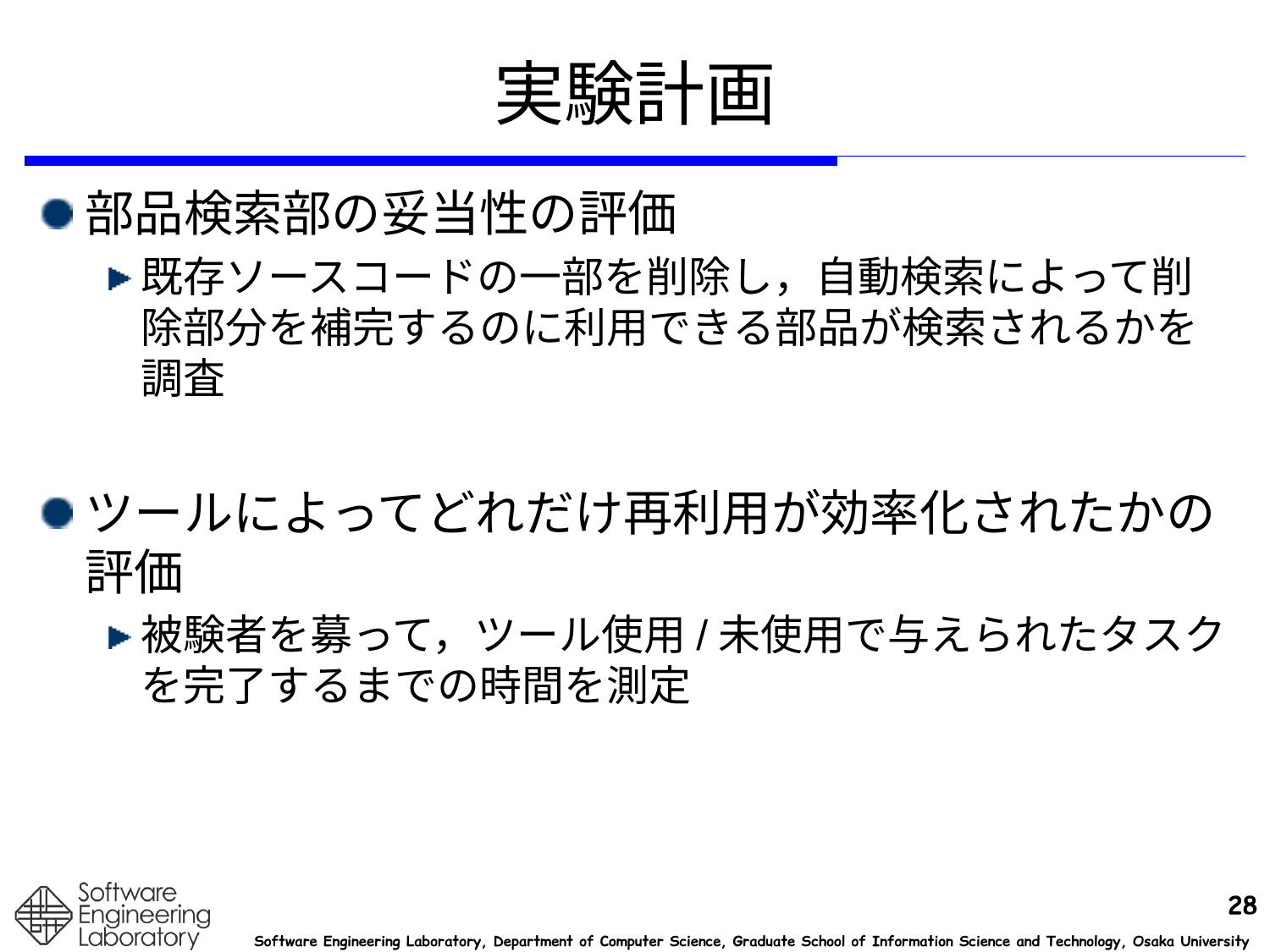

# 実験計画
部品検索部の妥当性の評価
既存ソースコードの一部を削除し，自動検索によって削除部分を補完するのに利用できる部品が検索されるかを調査

ツールによってどれだけ再利用が効率化されたかの評価
被験者を募って，ツール使用/未使用で与えられたタスクを完了するまでの時間を測定